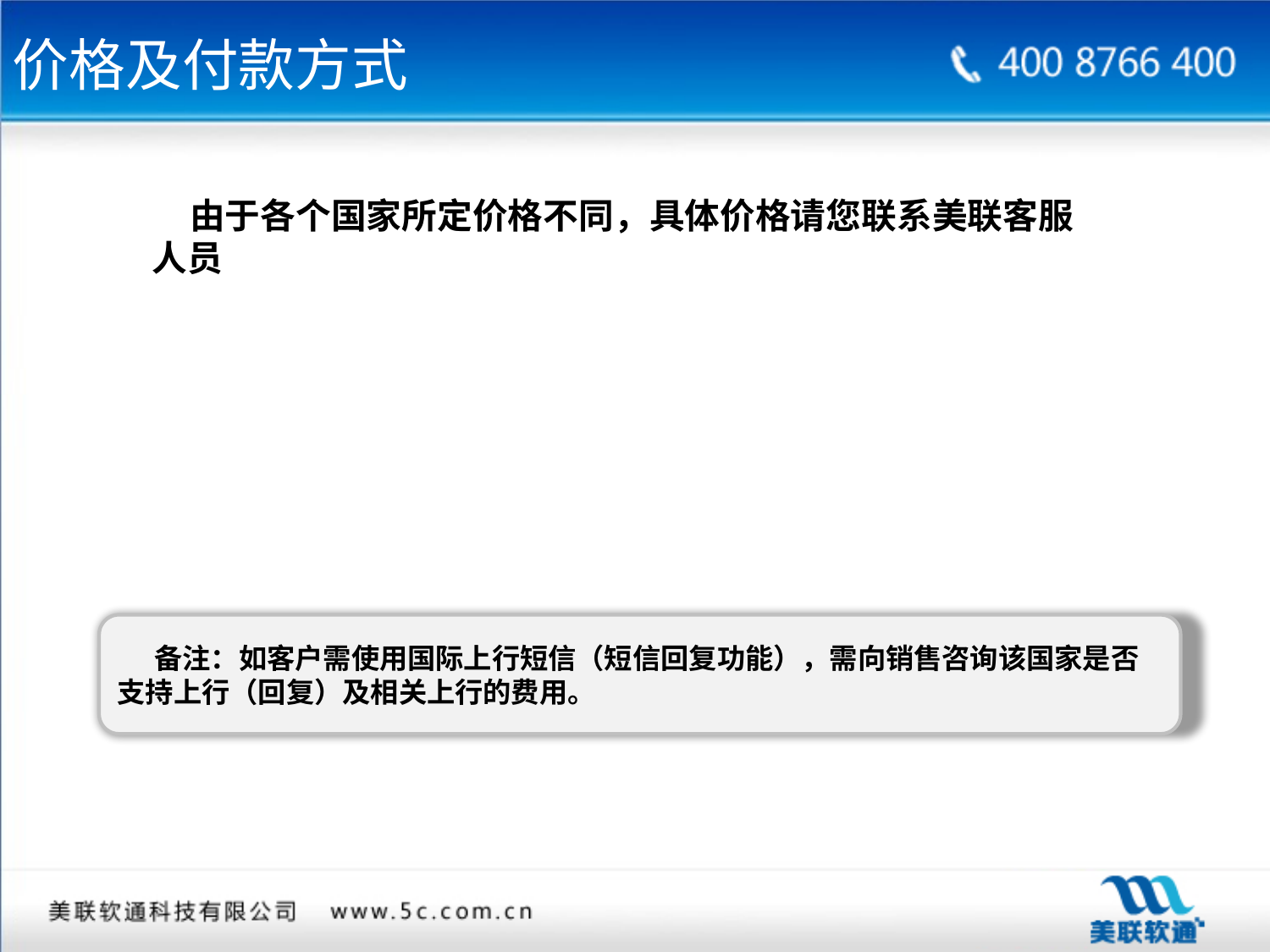

价格及付款方式
由于各个国家所定价格不同，具体价格请您联系美联客服人员

备注：如客户需使用国际上行短信（短信回复功能），需向销售咨询该国家是否支持上行（回复）及相关上行的费用。